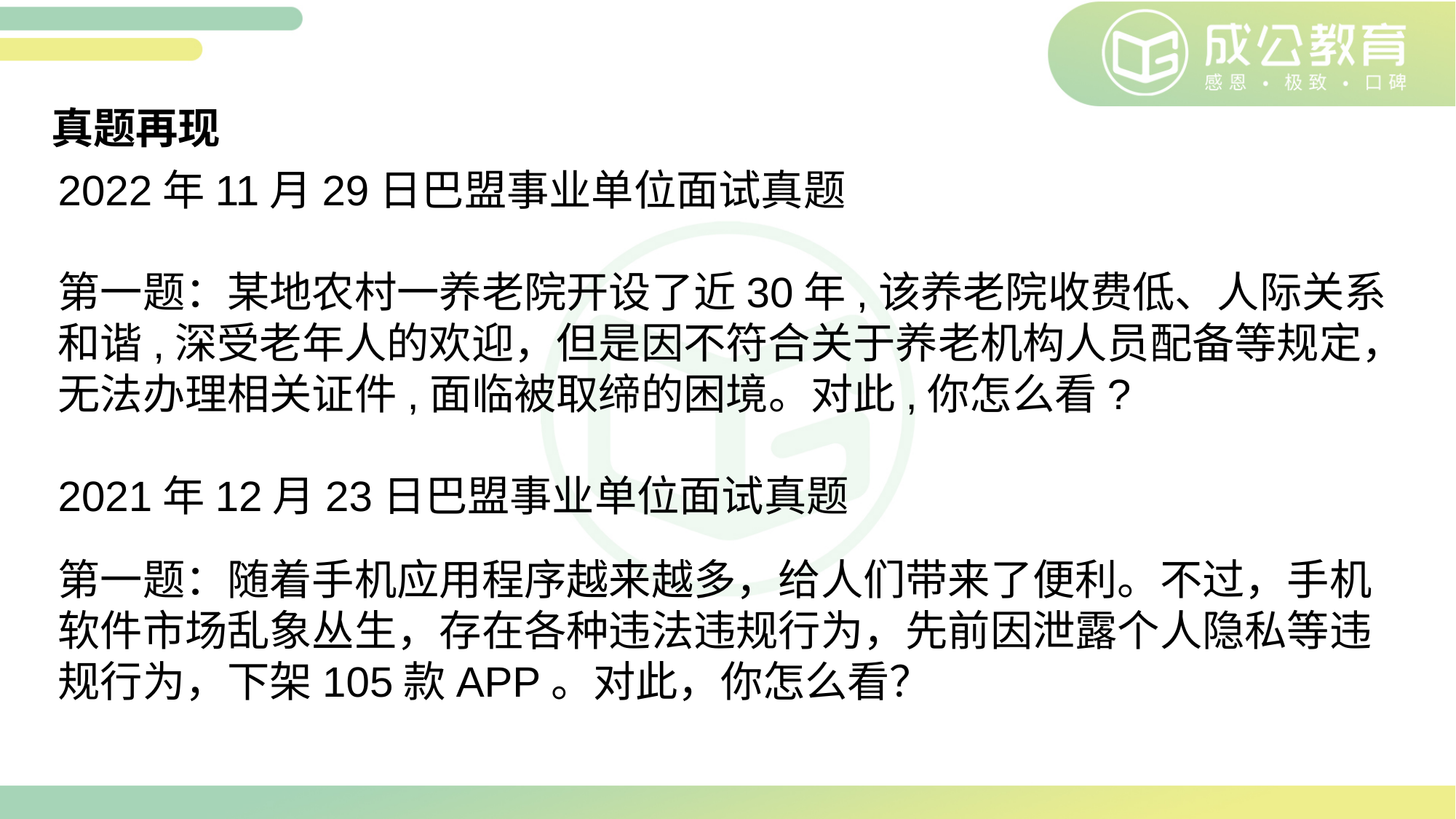

# 真题再现
2022年11月29日巴盟事业单位面试真题

第一题：某地农村一养老院开设了近30年,该养老院收费低、人际关系和谐,深受老年人的欢迎，但是因不符合关于养老机构人员配备等规定，无法办理相关证件,面临被取缔的困境。对此,你怎么看?

2021年12月23日巴盟事业单位面试真题

第一题：随着手机应用程序越来越多，给人们带来了便利。不过，手机软件市场乱象丛生，存在各种违法违规行为，先前因泄露个人隐私等违规行为，下架105款APP。对此，你怎么看？